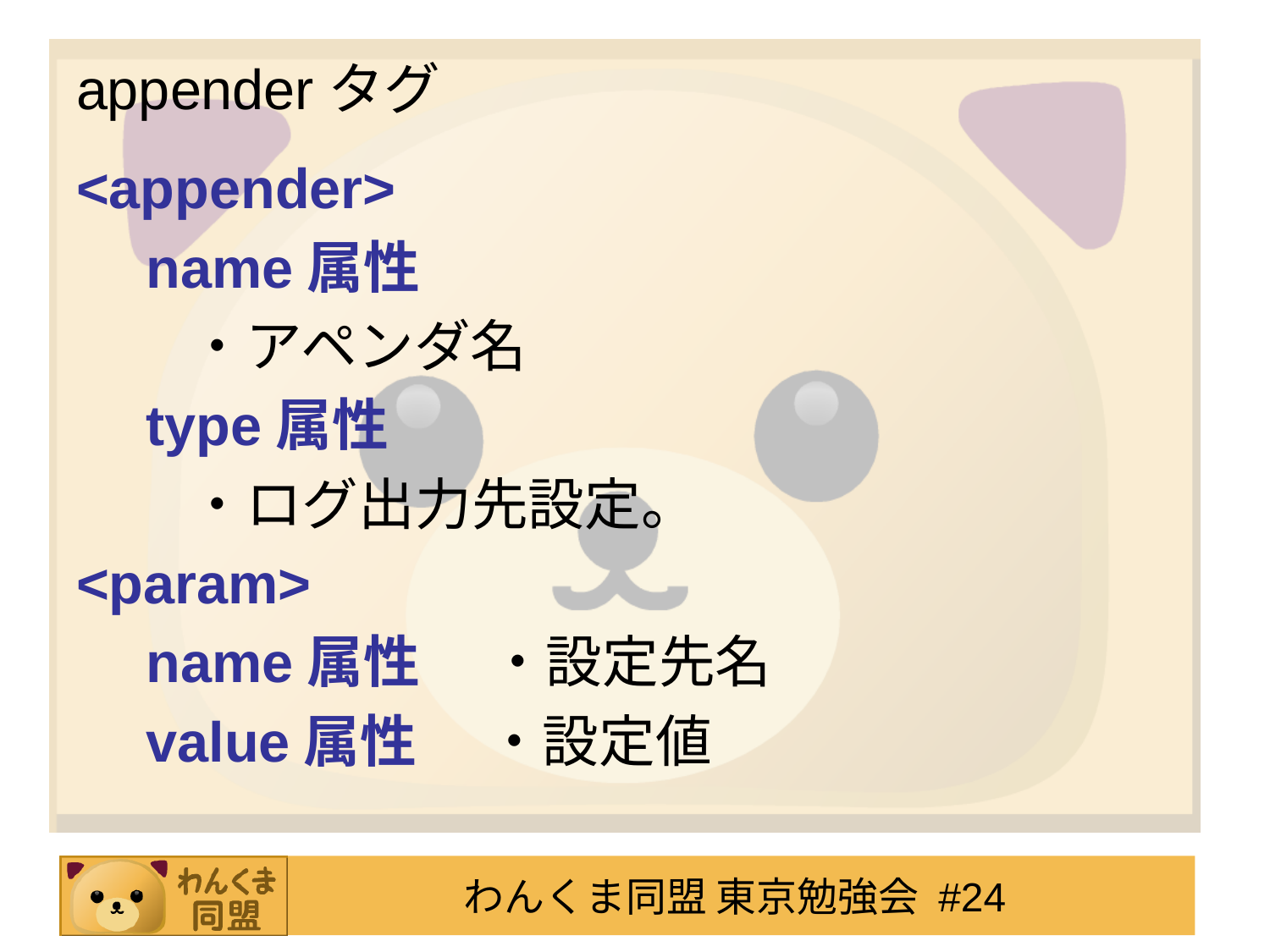

# appenderタグ
<appender>
　name属性
　　・アペンダ名
　type属性
　　・ログ出力先設定。
<param>
　name属性　 ・設定先名
　value属性　 ・設定値